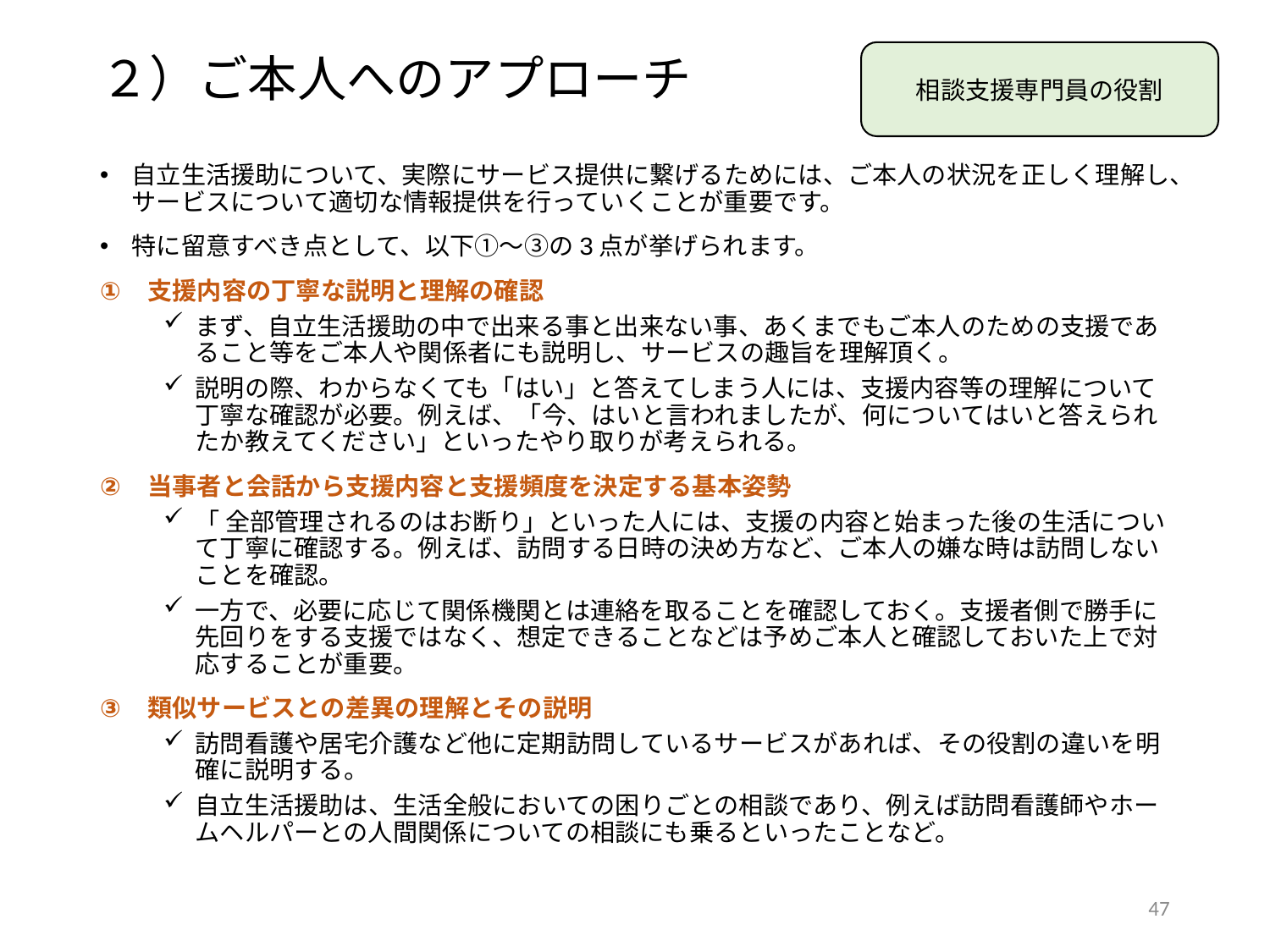

２）ご本人へのアプローチ
相談支援専門員の役割
自立生活援助について、実際にサービス提供に繋げるためには、ご本人の状況を正しく理解し、サービスについて適切な情報提供を行っていくことが重要です。
特に留意すべき点として、以下①～③の3点が挙げられます。
支援内容の丁寧な説明と理解の確認
まず、自立生活援助の中で出来る事と出来ない事、あくまでもご本人のための支援であること等をご本人や関係者にも説明し、サービスの趣旨を理解頂く。
説明の際、わからなくても「はい」と答えてしまう人には、支援内容等の理解について丁寧な確認が必要。例えば、「今、はいと言われましたが、何についてはいと答えられたか教えてください」といったやり取りが考えられる。
当事者と会話から支援内容と支援頻度を決定する基本姿勢
「 全部管理されるのはお断り」といった人には、支援の内容と始まった後の生活について丁寧に確認する。例えば、訪問する日時の決め方など、ご本人の嫌な時は訪問しないことを確認。
一方で、必要に応じて関係機関とは連絡を取ることを確認しておく。支援者側で勝手に先回りをする支援ではなく、想定できることなどは予めご本人と確認しておいた上で対応することが重要。
類似サービスとの差異の理解とその説明
訪問看護や居宅介護など他に定期訪問しているサービスがあれば、その役割の違いを明確に説明する。
自立生活援助は、生活全般においての困りごとの相談であり、例えば訪問看護師やホームヘルパーとの人間関係についての相談にも乗るといったことなど。
47